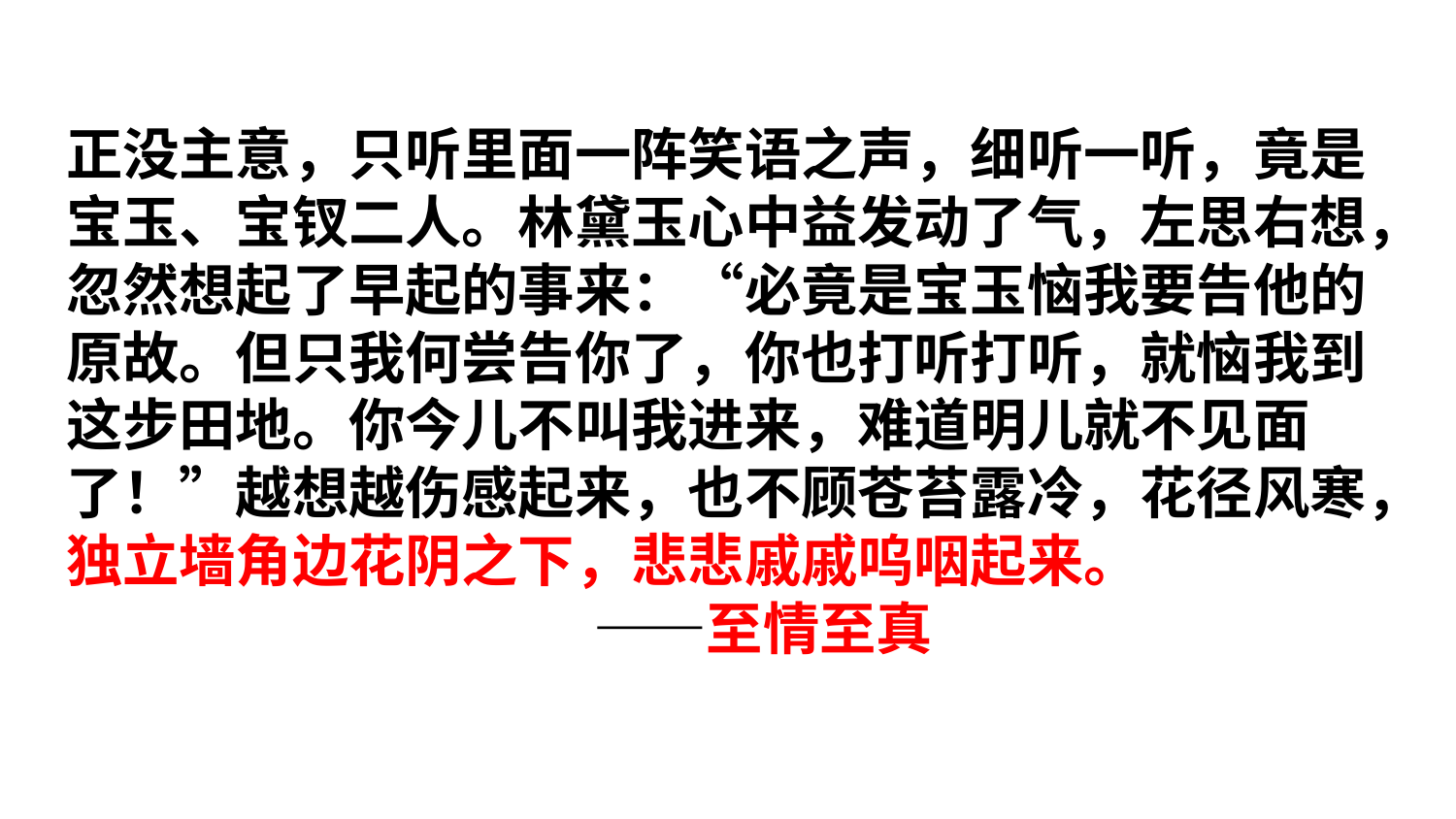

正没主意，只听里面一阵笑语之声，细听一听，竟是宝玉、宝钗二人。林黛玉心中益发动了气，左思右想，忽然想起了早起的事来：“必竟是宝玉恼我要告他的原故。但只我何尝告你了，你也打听打听，就恼我到这步田地。你今儿不叫我进来，难道明儿就不见面了！”越想越伤感起来，也不顾苍苔露冷，花径风寒，独立墙角边花阴之下，悲悲戚戚呜咽起来。                                                           ——至情至真